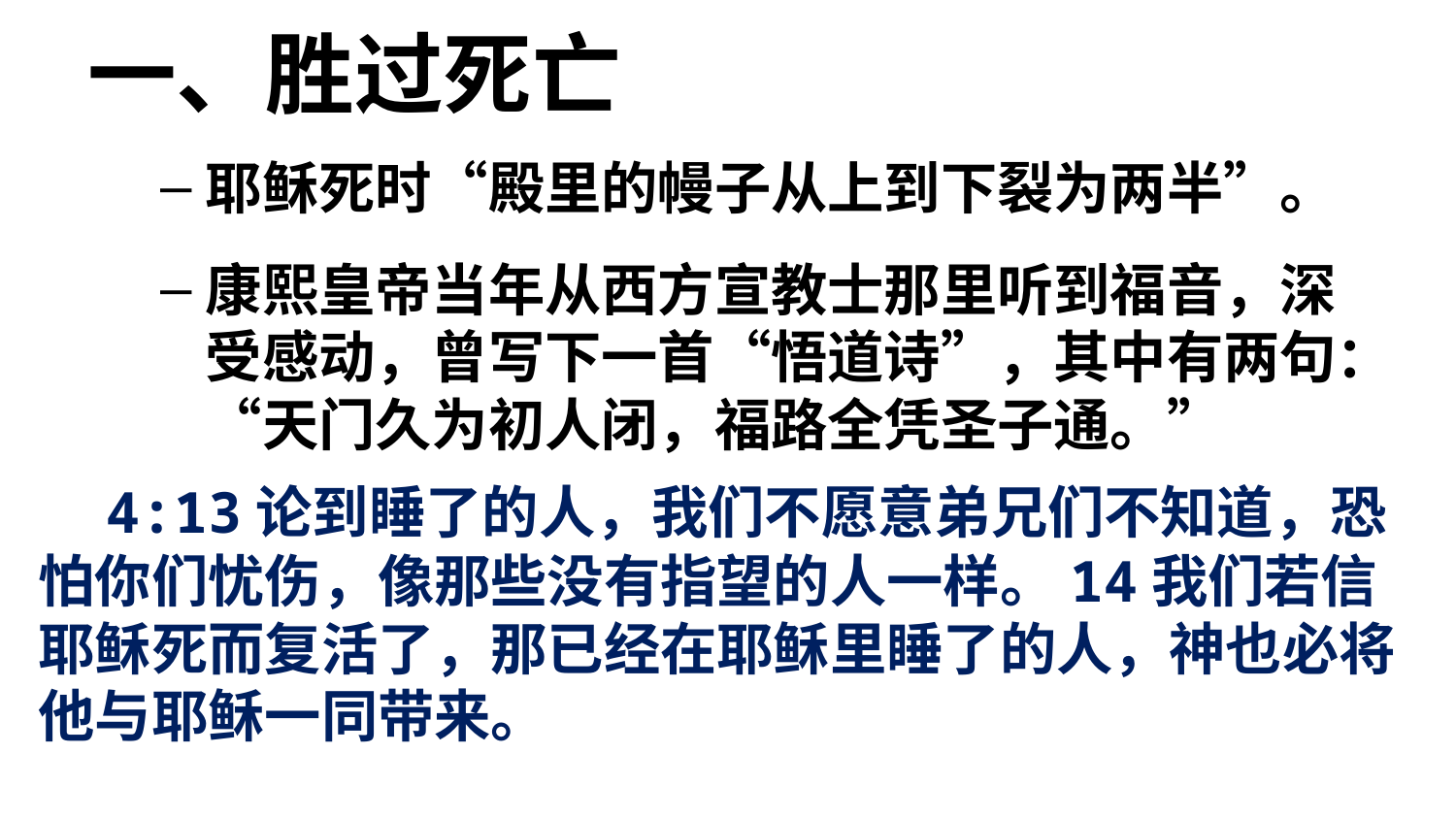

# 一、胜过死亡
耶稣死时“殿里的幔子从上到下裂为两半”。

康熙皇帝当年从西方宣教士那里听到福音，深受感动，曾写下一首“悟道诗”，其中有两句：“天门久为初人闭，福路全凭圣子通。”
  4:13论到睡了的人，我们不愿意弟兄们不知道，恐怕你们忧伤，像那些没有指望的人一样。14我们若信耶稣死而复活了，那已经在耶稣里睡了的人，神也必将他与耶稣一同带来。